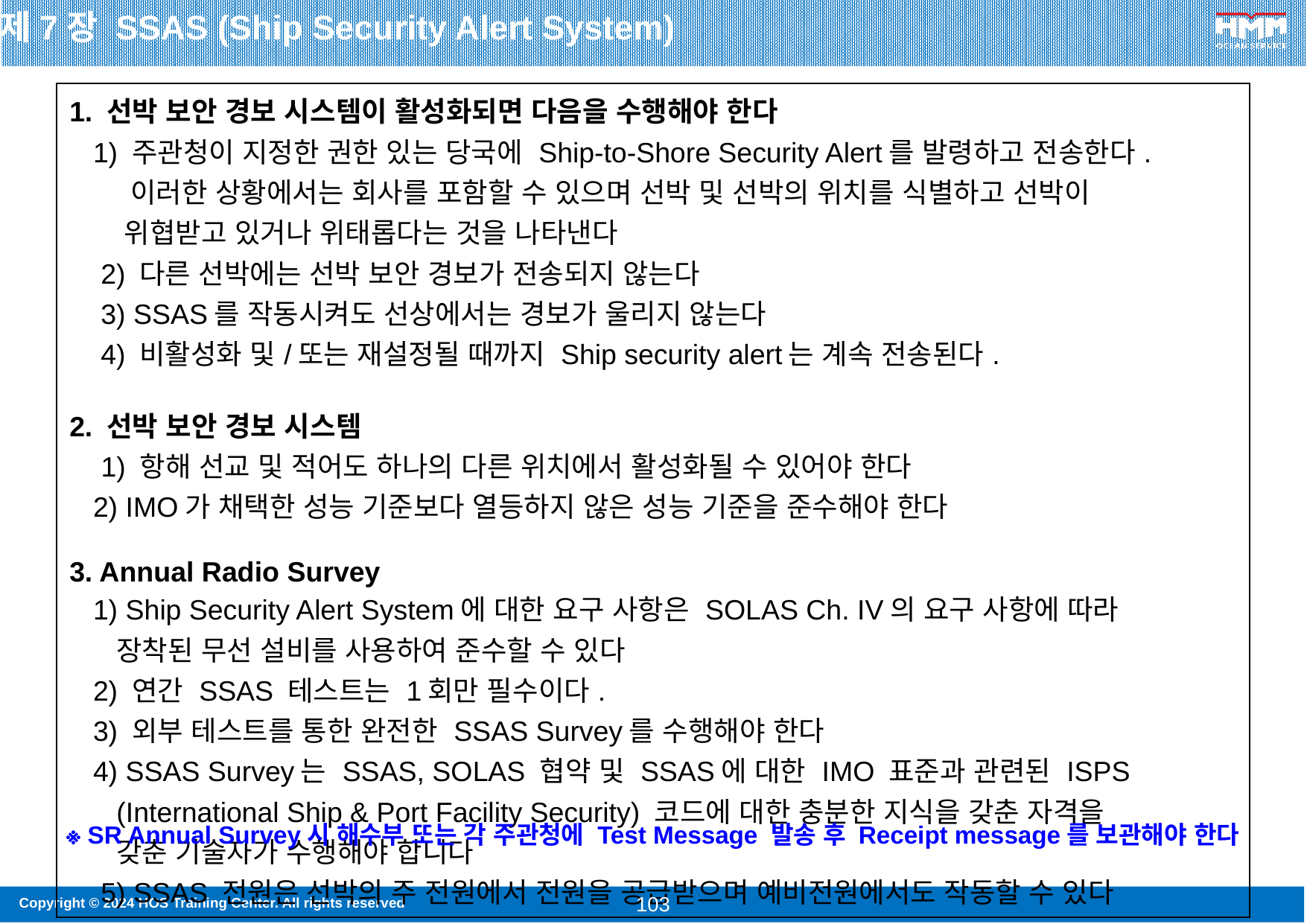

제7장 SSAS (Ship Security Alert System)
| 1. 선박 보안 경보 시스템이 활성화되면 다음을 수행해야 한다 1) 주관청이 지정한 권한 있는 당국에 Ship-to-Shore Security Alert를 발령하고 전송한다. 이러한 상황에서는 회사를 포함할 수 있으며 선박 및 선박의 위치를 식별하고 선박이 위협받고 있거나 위태롭다는 것을 나타낸다 2) 다른 선박에는 선박 보안 경보가 전송되지 않는다 3) SSAS를 작동시켜도 선상에서는 경보가 울리지 않는다 4) 비활성화 및/또는 재설정될 때까지 Ship security alert는 계속 전송된다. 2. 선박 보안 경보 시스템 1) 항해 선교 및 적어도 하나의 다른 위치에서 활성화될 수 있어야 한다 2) IMO가 채택한 성능 기준보다 열등하지 않은 성능 기준을 준수해야 한다 3. Annual Radio Survey 1) Ship Security Alert System에 대한 요구 사항은 SOLAS Ch. IV의 요구 사항에 따라 장착된 무선 설비를 사용하여 준수할 수 있다 2) 연간 SSAS 테스트는 1회만 필수이다. 3) 외부 테스트를 통한 완전한 SSAS Survey를 수행해야 한다 4) SSAS Survey는 SSAS, SOLAS 협약 및 SSAS에 대한 IMO 표준과 관련된 ISPS (International Ship & Port Facility Security) 코드에 대한 충분한 지식을 갖춘 자격을 갖춘 기술자가 수행해야 합니다 5) SSAS 전원은 선박의 주 전원에서 전원을 공급받으며 예비전원에서도 작동할 수 있다 |
| --- |
SHIP SECURITY ALERT
소문자 입력

병렬처리
동시에 여려개의 명령을
처리하여 작업의 능률을
올리는 방식

프로세서:
중앙처리장치=컴퓨터에서
프로그램을 수행하는 하드웨어
CPU 같은 거
※ SR Annual Survey시 해수부 또는 각 주관청에 Test Message 발송 후 Receipt message를 보관해야 한다
103